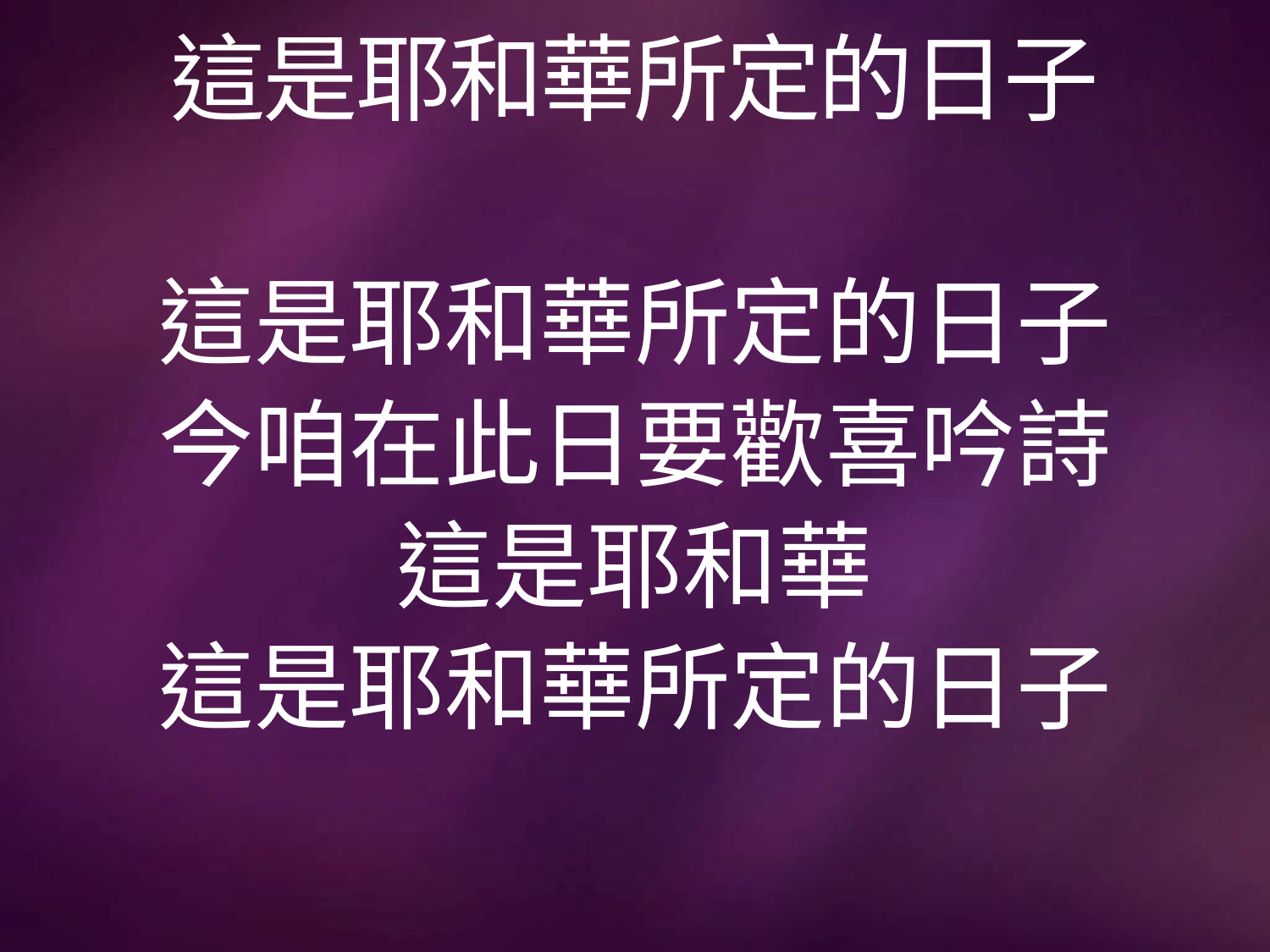

# 這是耶和華所定的日子
這是耶和華所定的日子
今咱在此日要歡喜吟詩
這是耶和華
這是耶和華所定的日子